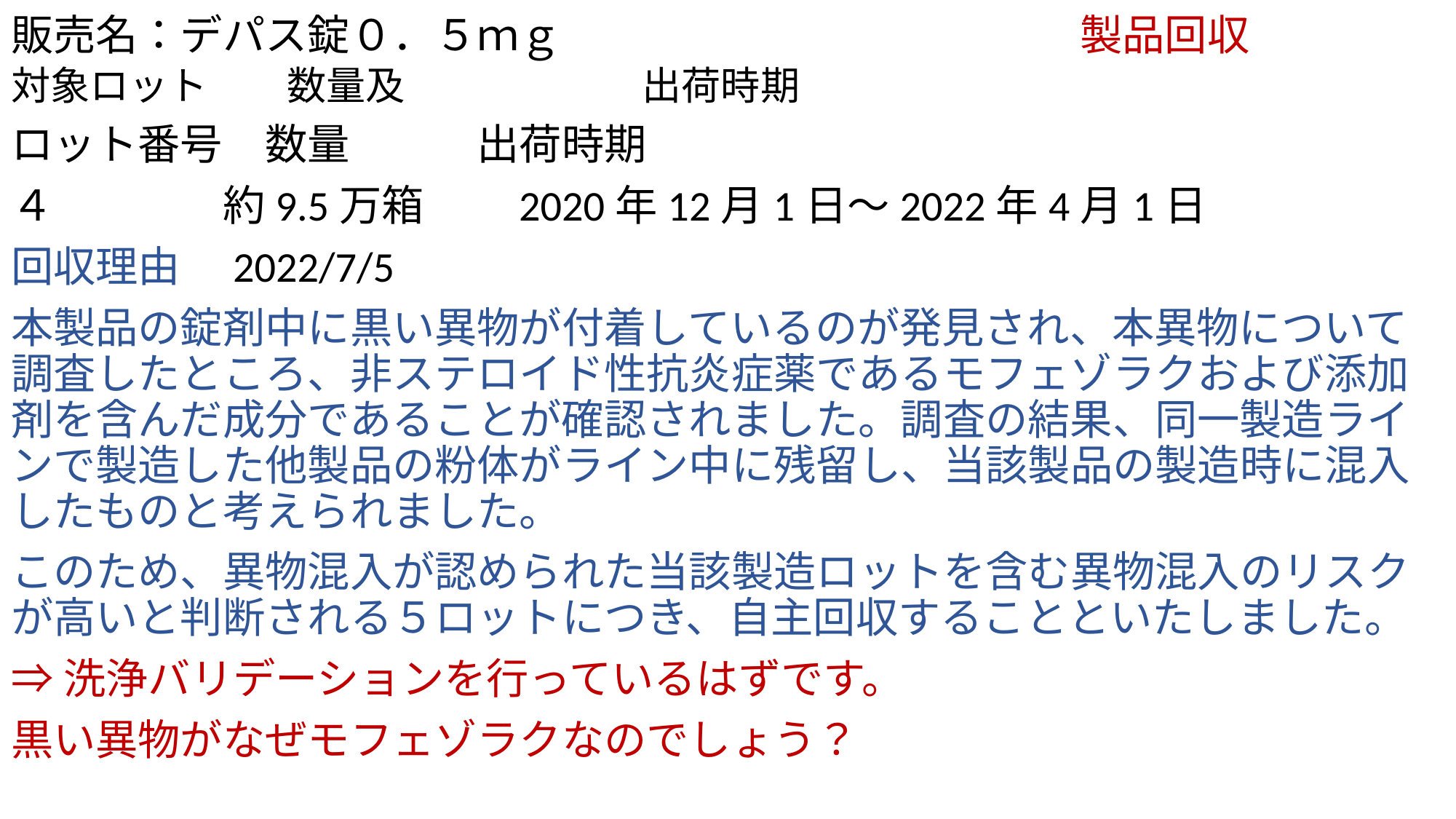

# 販売名：デパス錠０．５ｍｇ 　　　　　　　　　　　　製品回収
対象ロット　　数量及　　　　　　出荷時期
ロット番号　数量　　　出荷時期
４　　　　約9.5万箱　　2020年12月1日～2022年4月1日
回収理由　2022/7/5
本製品の錠剤中に黒い異物が付着しているのが発見され、本異物について調査したところ、非ステロイド性抗炎症薬であるモフェゾラクおよび添加剤を含んだ成分であることが確認されました。調査の結果、同一製造ラインで製造した他製品の粉体がライン中に残留し、当該製品の製造時に混入したものと考えられました。
このため、異物混入が認められた当該製造ロットを含む異物混入のリスクが高いと判断される５ロットにつき、自主回収することといたしました。
⇒洗浄バリデーションを行っているはずです。
黒い異物がなぜモフェゾラクなのでしょう？